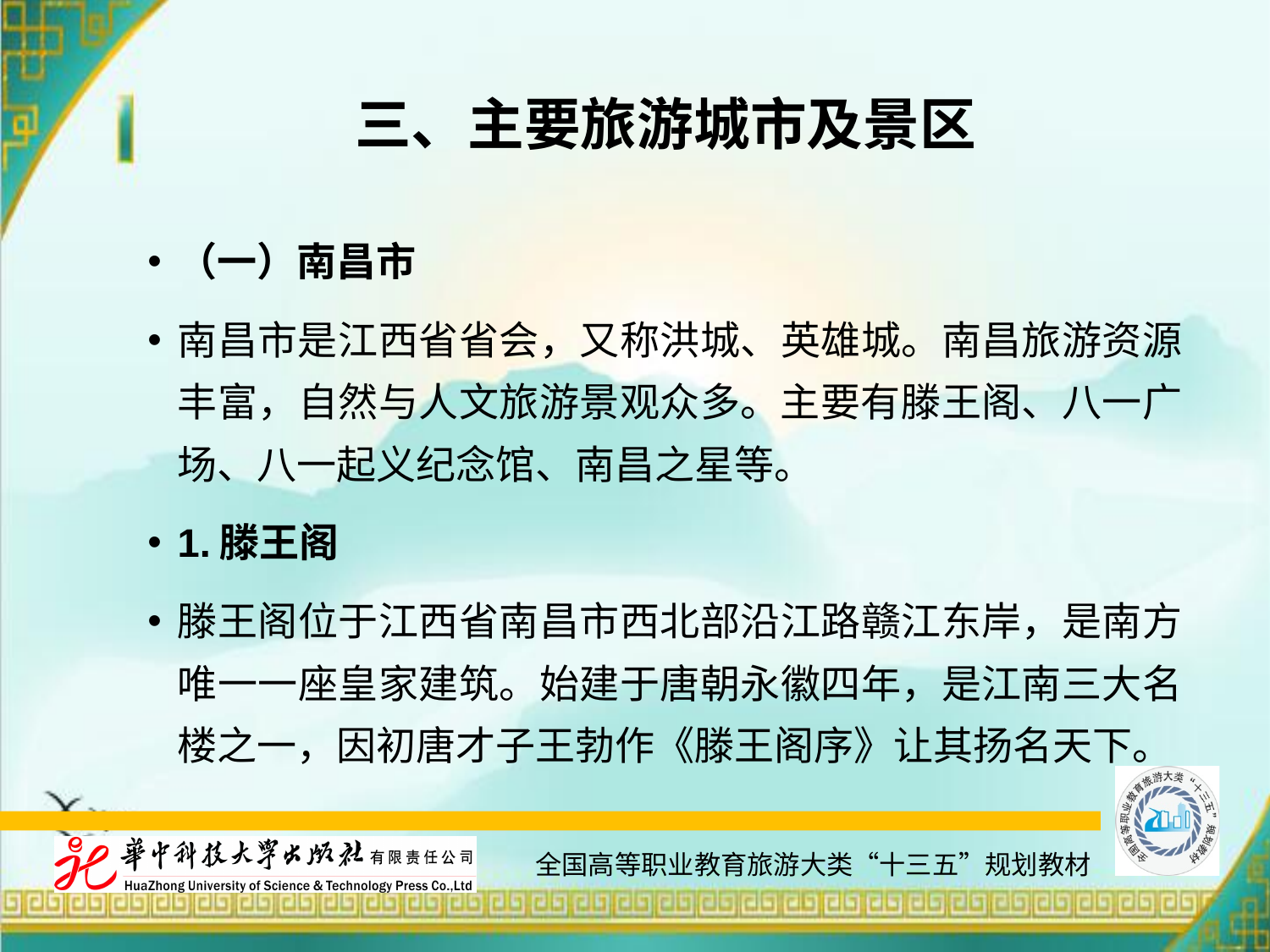

# 三、主要旅游城市及景区
（一）南昌市
南昌市是江西省省会，又称洪城、英雄城。南昌旅游资源丰富，自然与人文旅游景观众多。主要有滕王阁、八一广场、八一起义纪念馆、南昌之星等。
1.滕王阁
滕王阁位于江西省南昌市西北部沿江路赣江东岸，是南方唯一一座皇家建筑。始建于唐朝永徽四年，是江南三大名楼之一，因初唐才子王勃作《滕王阁序》让其扬名天下。